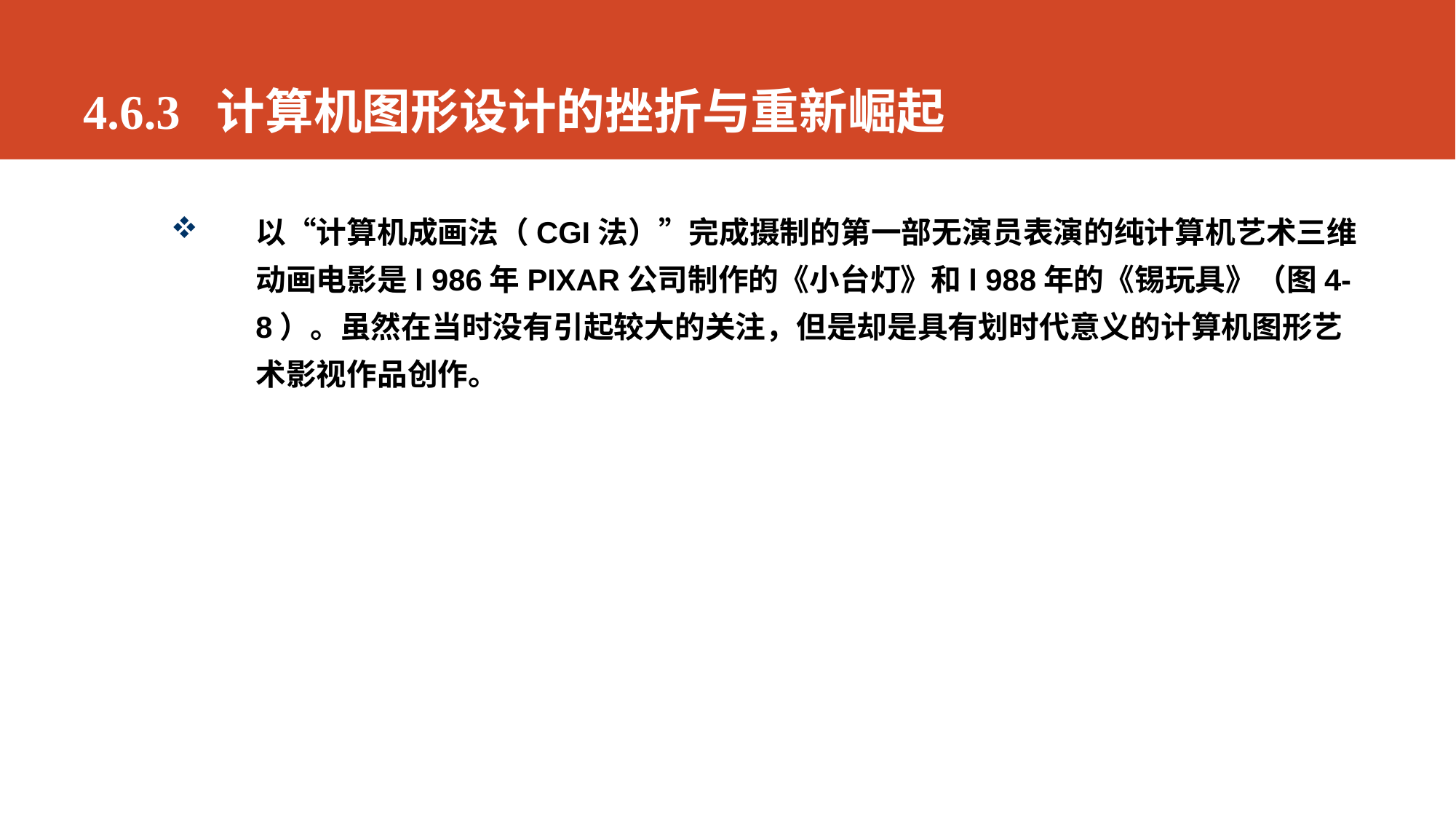

# 4.6.3  计算机图形设计的挫折与重新崛起
以“计算机成画法（CGI法）”完成摄制的第一部无演员表演的纯计算机艺术三维动画电影是l 986年PIXAR公司制作的《小台灯》和l 988年的《锡玩具》（图4-8）。虽然在当时没有引起较大的关注，但是却是具有划时代意义的计算机图形艺术影视作品创作。